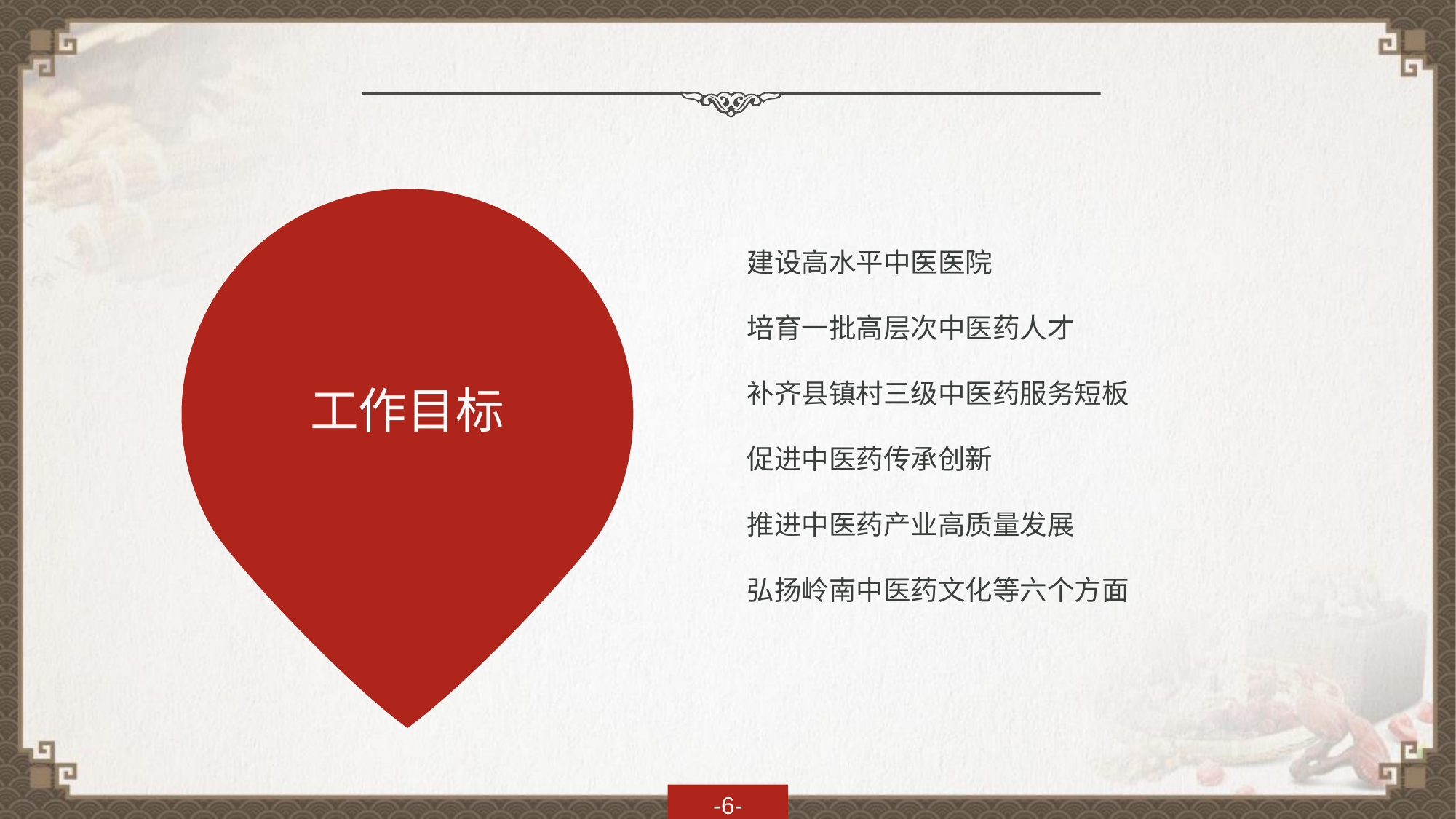

建设高水平中医医院
培育一批高层次中医药人才
补齐县镇村三级中医药服务短板
促进中医药传承创新
推进中医药产业高质量发展
弘扬岭南中医药文化等六个方面
工作目标
实际
请输入您的文字对实际情况进行说明